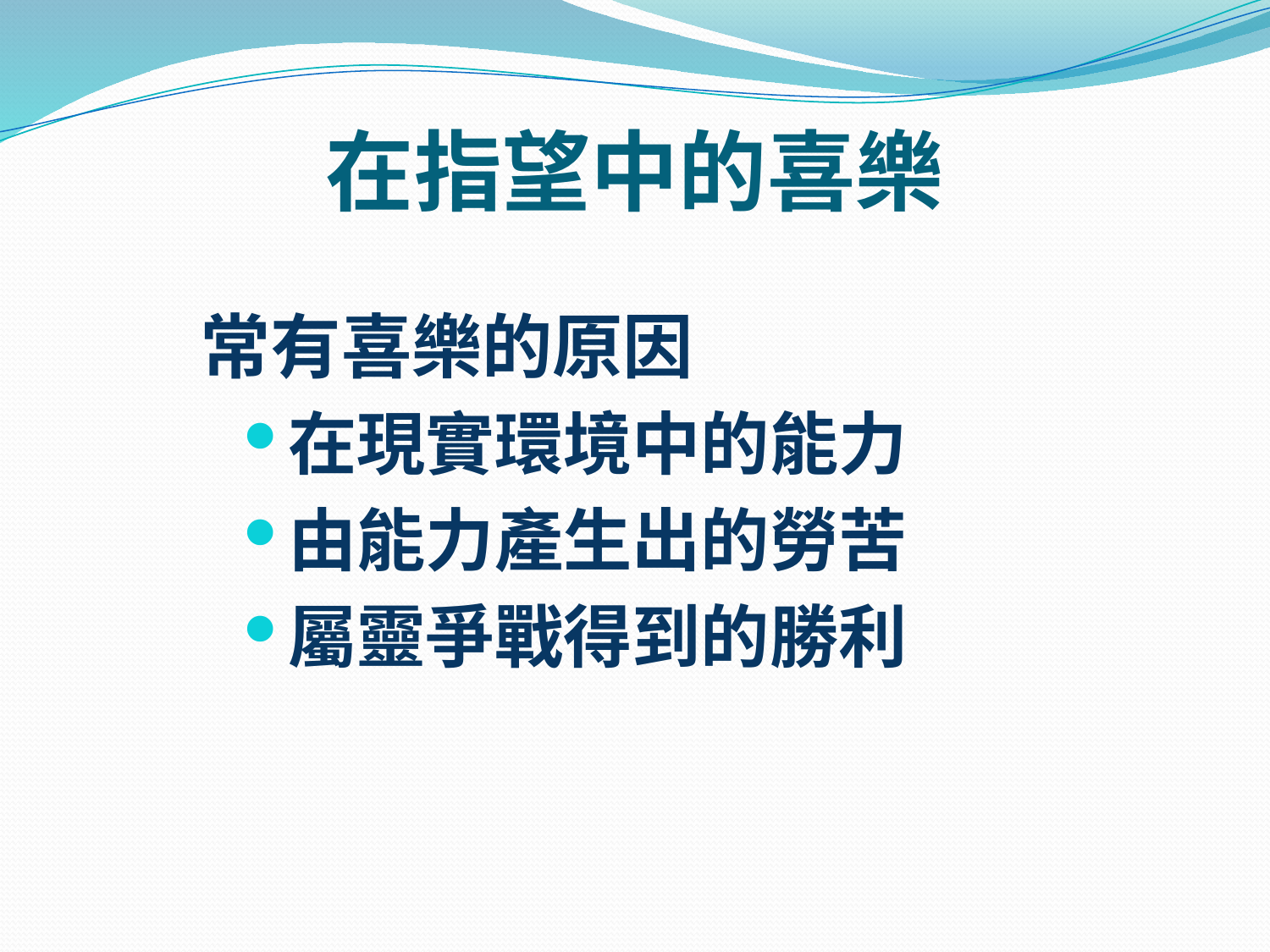

# 在指望中的喜樂
常有喜樂的原因
在現實環境中的能力
由能力產生出的勞苦
屬靈爭戰得到的勝利